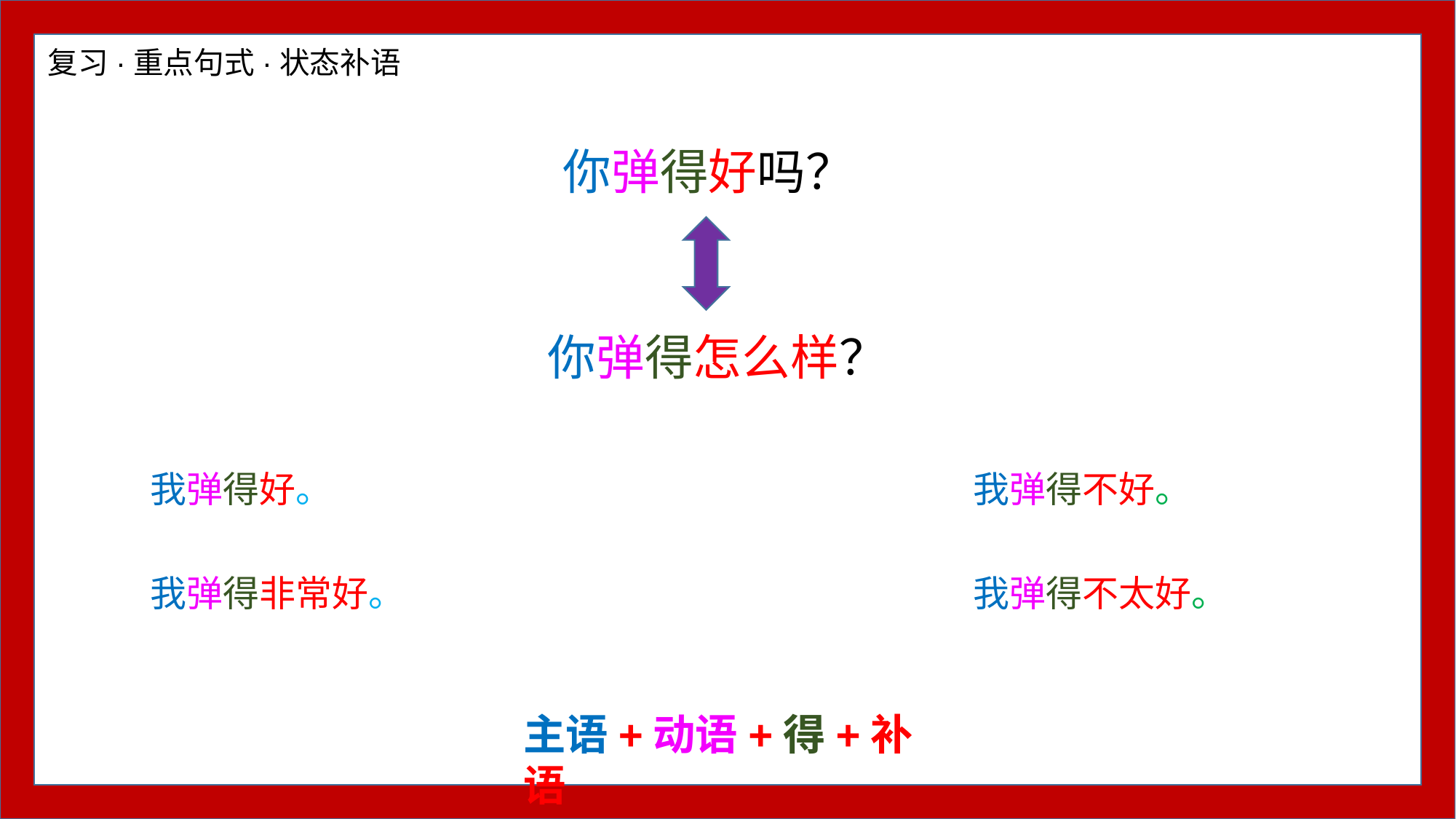

复习·重点句式·状态补语
你弹得好吗？

你弹得怎么样？
我弹得好。
我弹得不好。
我弹得非常好。
我弹得不太好。
主语+动语+得+补语